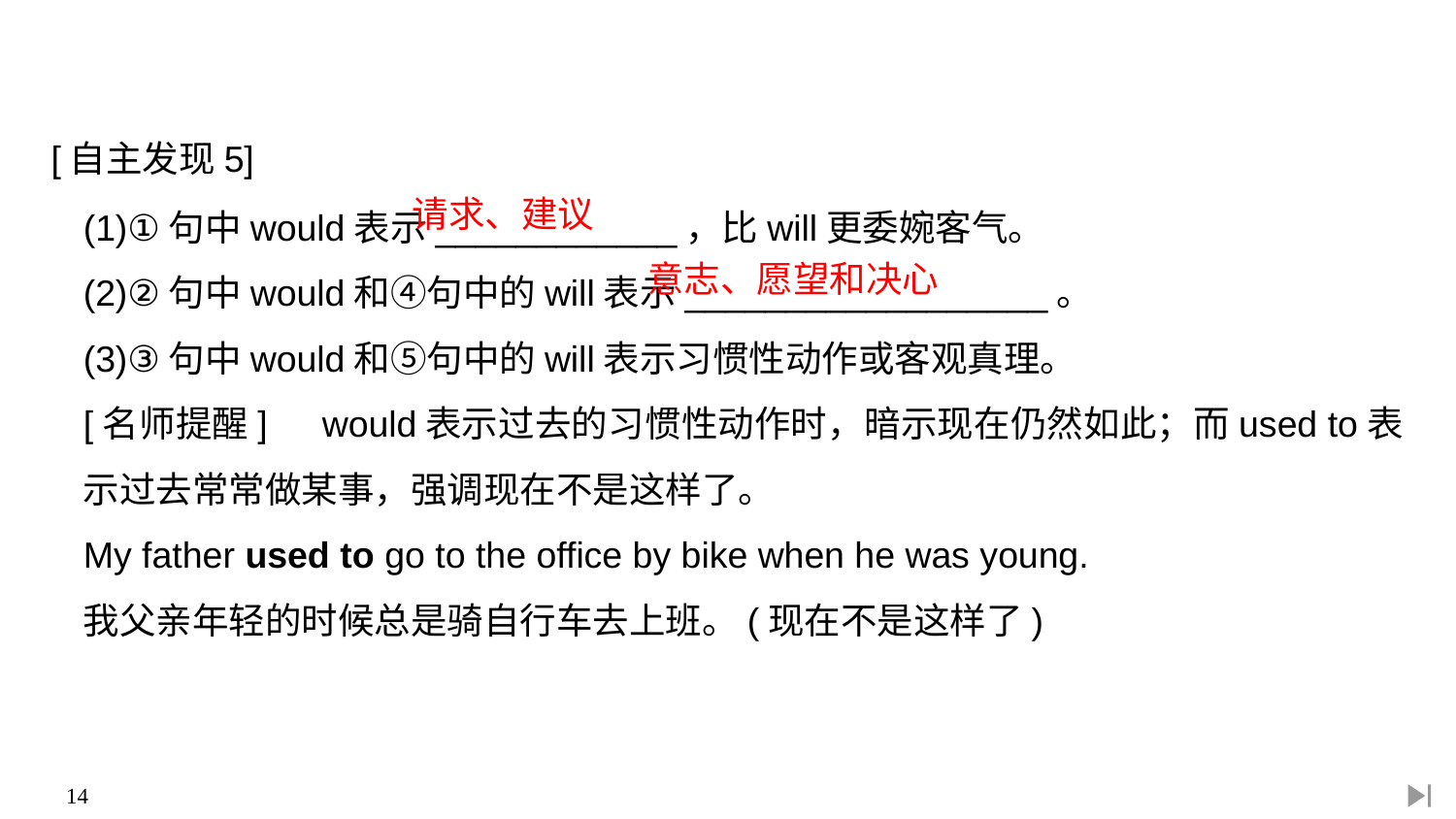

[自主发现5]
(1)①句中would表示____________，比will更委婉客气。
(2)②句中would和④句中的will表示__________________。
(3)③句中would和⑤句中的will表示习惯性动作或客观真理。
[名师提醒]　would表示过去的习惯性动作时，暗示现在仍然如此；而used to表示过去常常做某事，强调现在不是这样了。
My father used to go to the office by bike when he was young.
我父亲年轻的时候总是骑自行车去上班。(现在不是这样了)
请求、建议
意志、愿望和决心